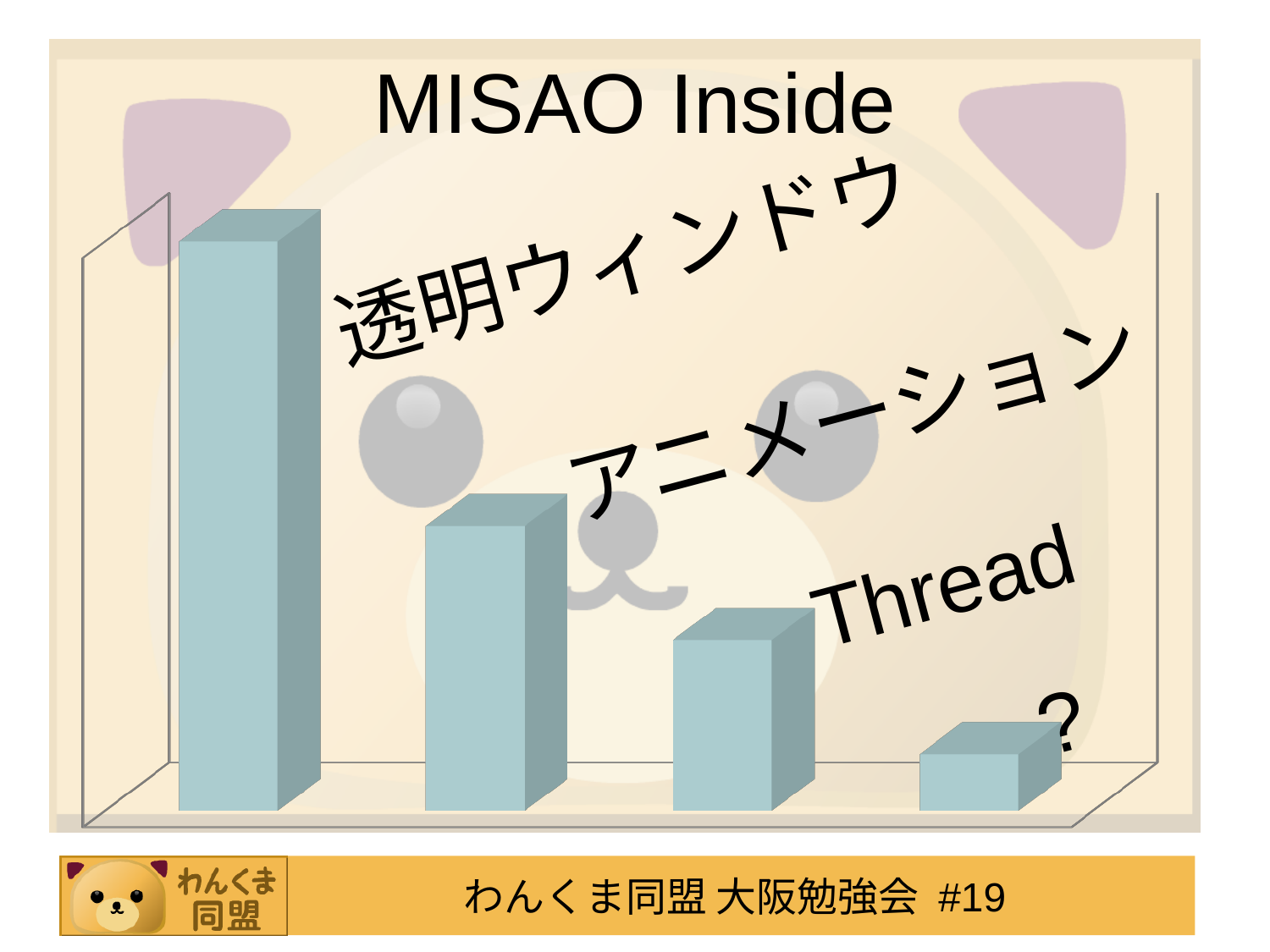

# MISAO Inside

[unsupported chart]

透明ウィンドウ
アニメーション
Thread
?